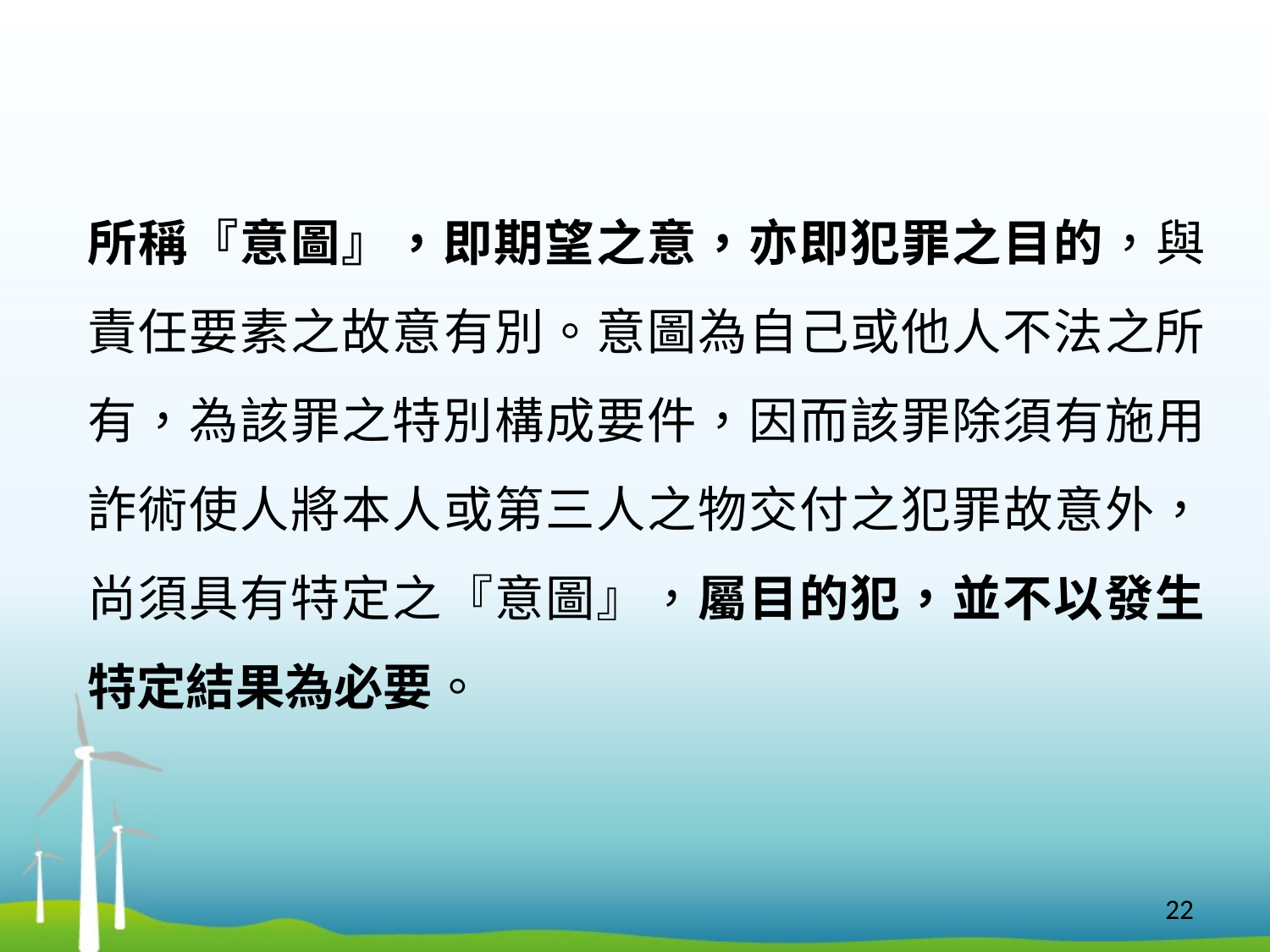

所稱『意圖』，即期望之意，亦即犯罪之目的，與責任要素之故意有別。意圖為自己或他人不法之所有，為該罪之特別構成要件，因而該罪除須有施用詐術使人將本人或第三人之物交付之犯罪故意外，尚須具有特定之『意圖』，屬目的犯，並不以發生特定結果為必要。
22